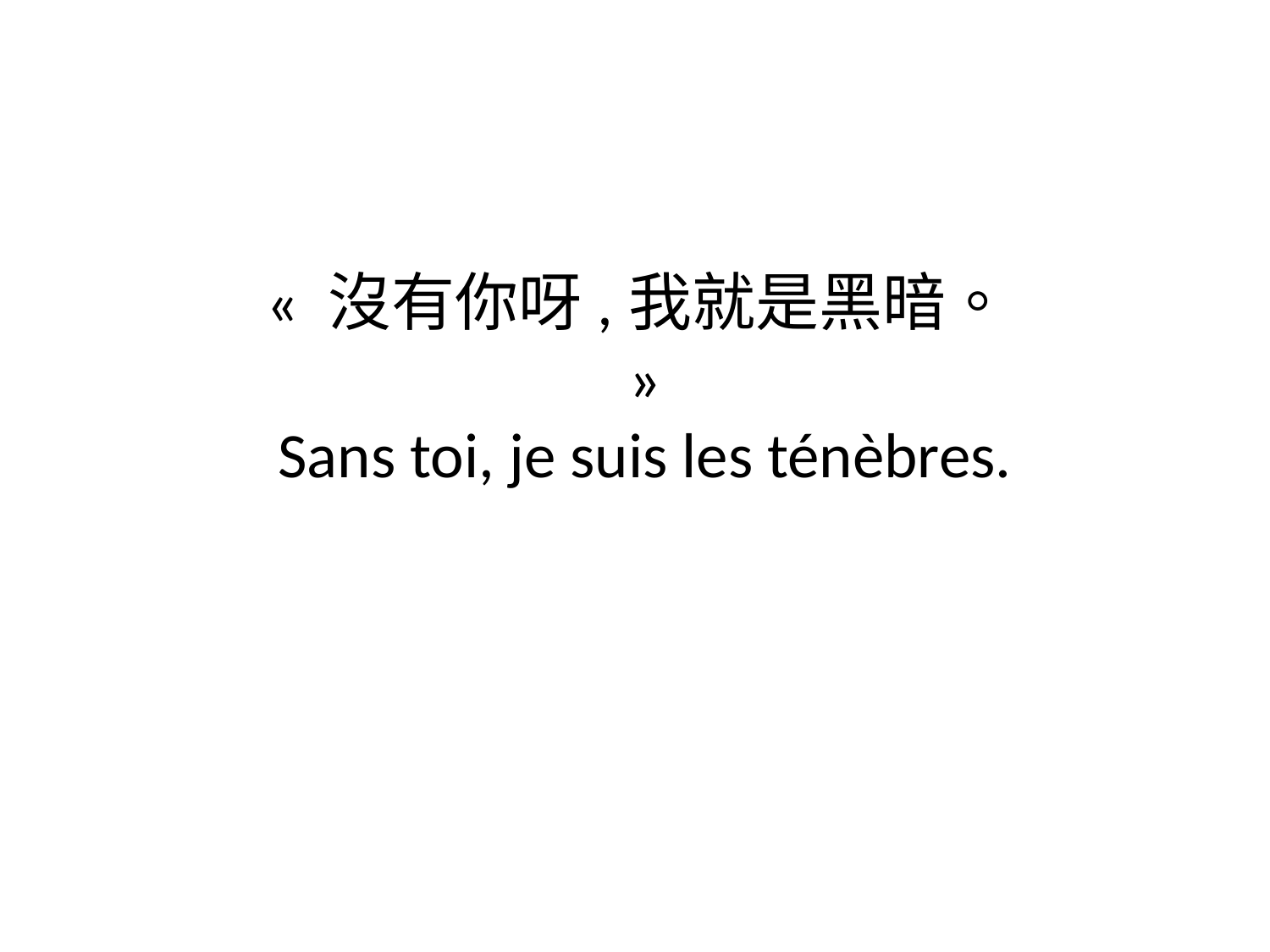

« 沒有你呀,我就是黑暗。»
Sans toi, je suis les ténèbres.